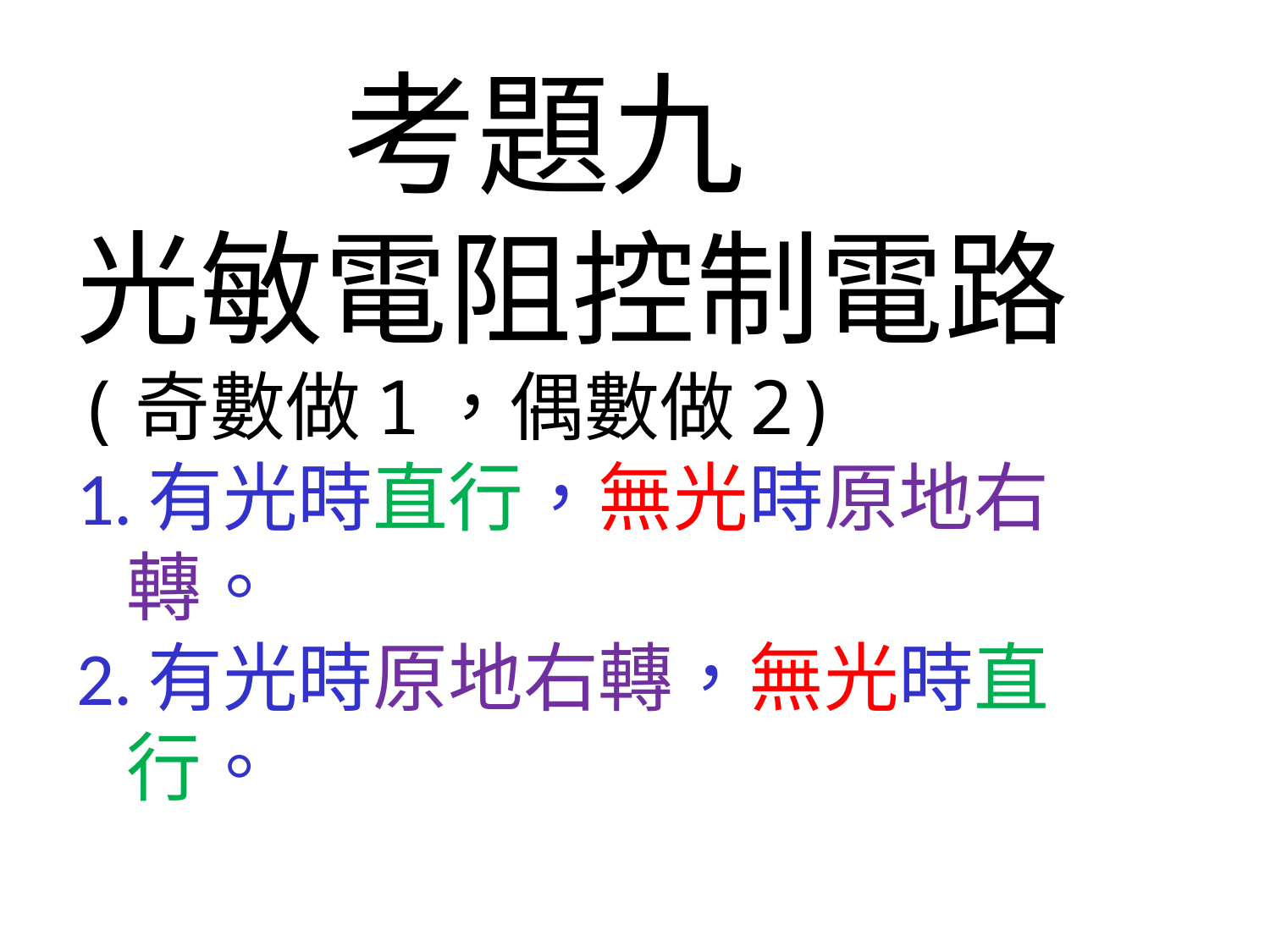

# 考題九 光敏電阻控制電路 (奇數做1，偶數做2) 1.有光時直行，無光時原地右 轉。 2.有光時原地右轉，無光時直 行。